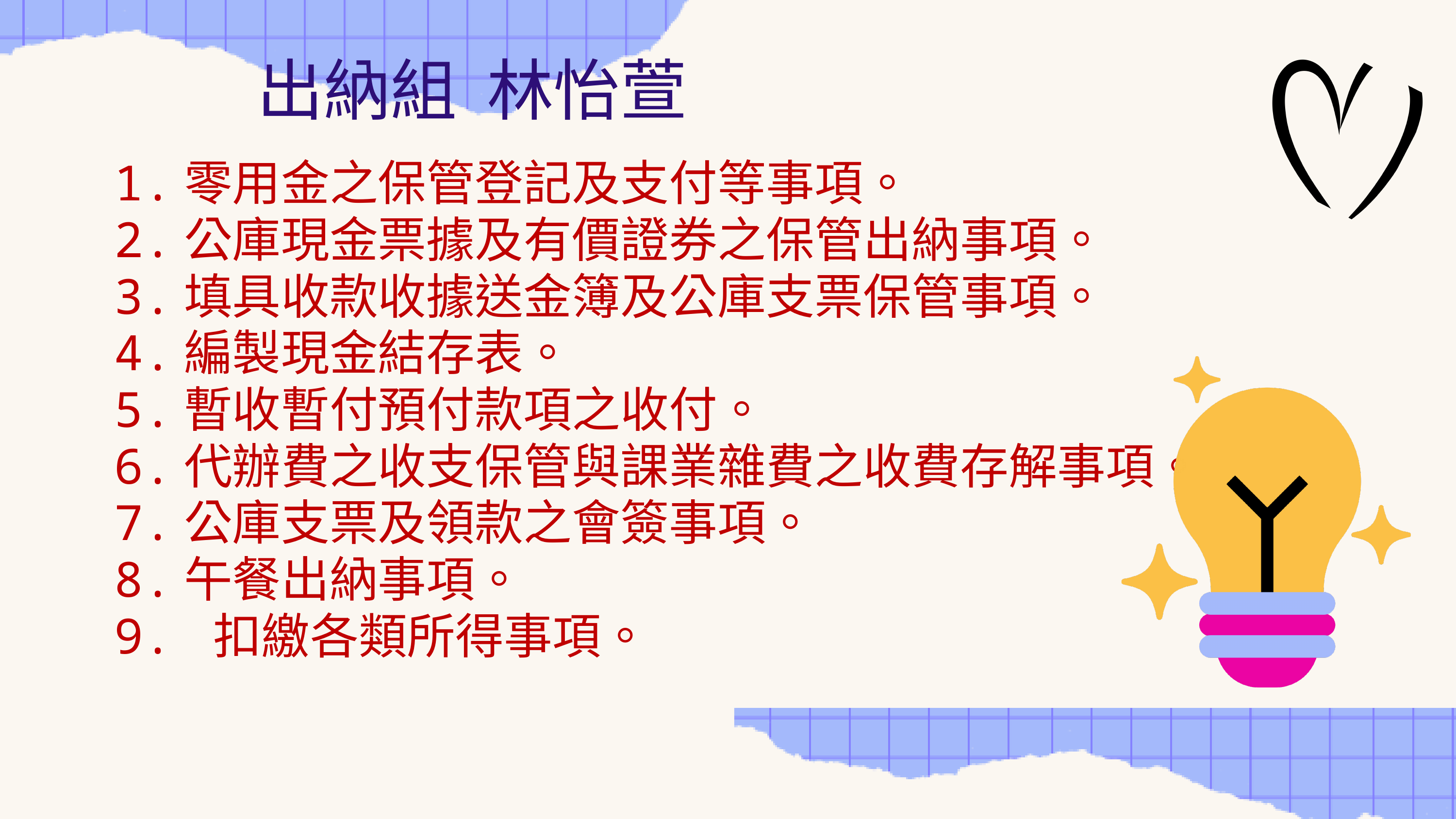

出納組  林怡萱

1.零用金之保管登記及支付等事項。
2.公庫現金票據及有價證券之保管出納事項。
3.填具收款收據送金簿及公庫支票保管事項。
4.編製現金結存表。
5.暫收暫付預付款項之收付。
6.代辦費之收支保管與課業雜費之收費存解事項。
7.公庫支票及領款之會簽事項。
8.午餐出納事項。
9. 扣繳各類所得事項。